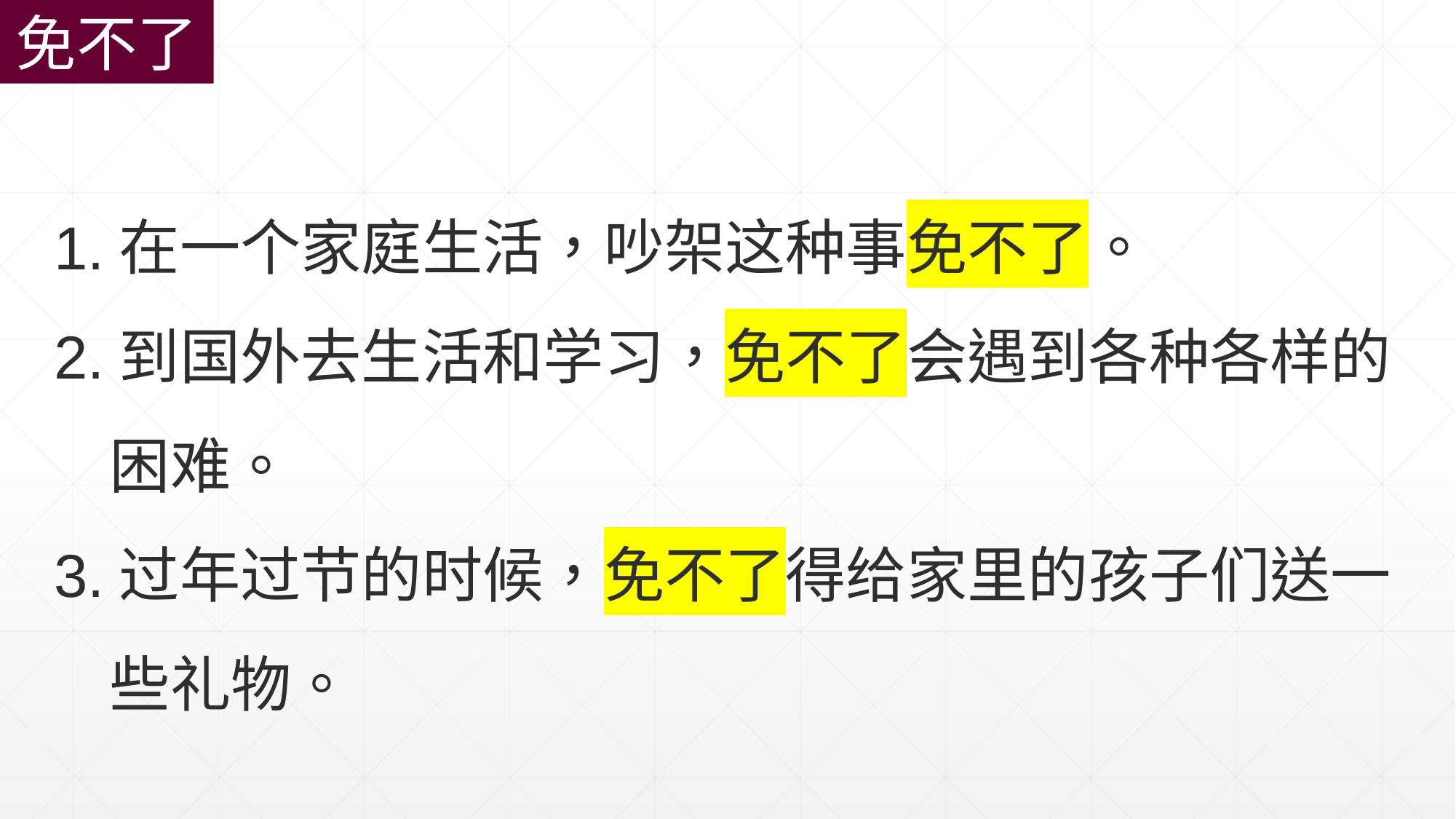

免不了
1.在一个家庭生活，吵架这种事免不了。
2.到国外去生活和学习，免不了会遇到各种各样的
   困难。
3.过年过节的时候，免不了得给家里的孩子们送一
   些礼物。